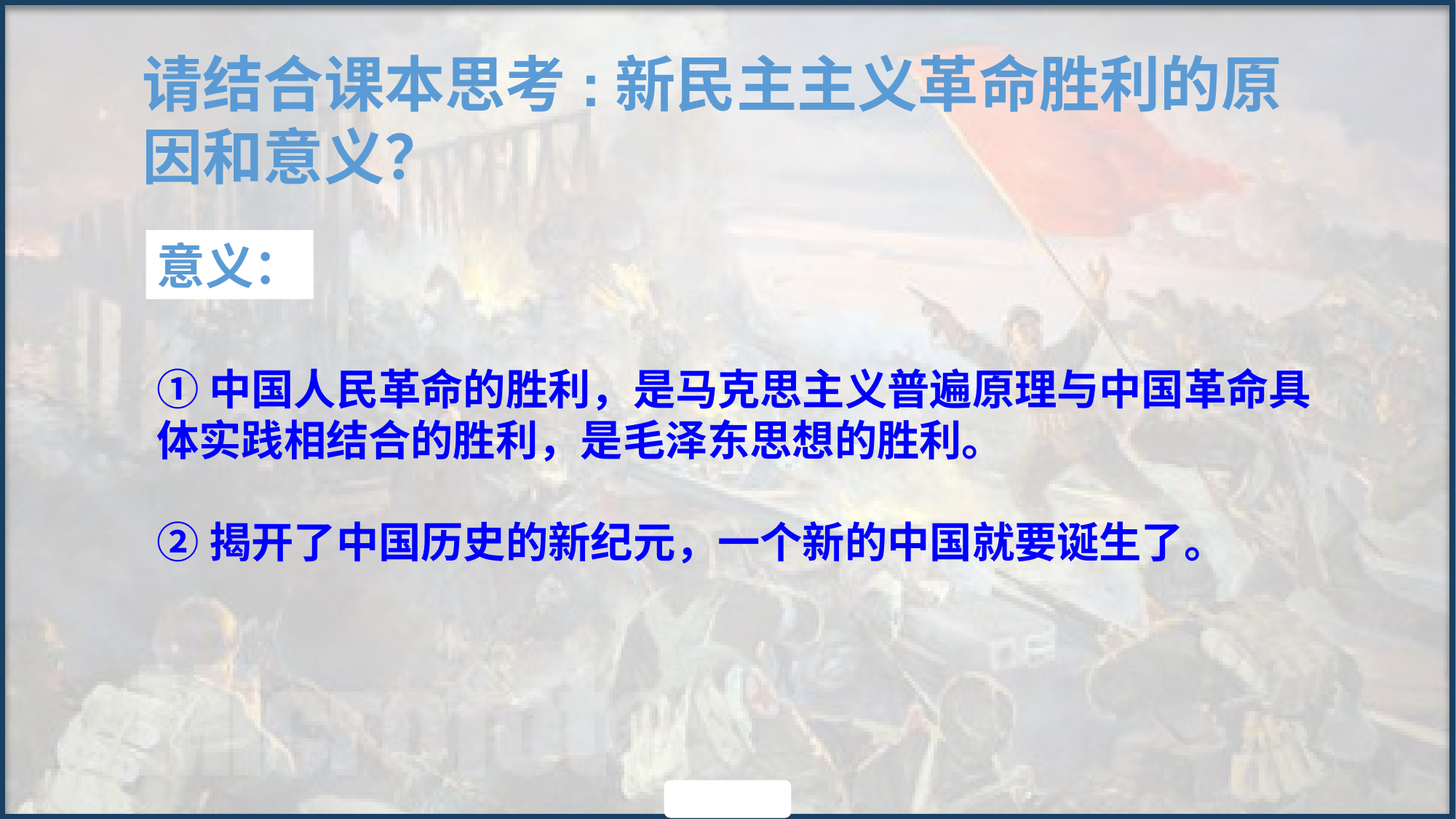

请结合课本思考:新民主主义革命胜利的原因和意义？
意义：

①中国人民革命的胜利，是马克思主义普遍原理与中国革命具体实践相结合的胜利，是毛泽东思想的胜利。

②揭开了中国历史的新纪元，一个新的中国就要诞生了。